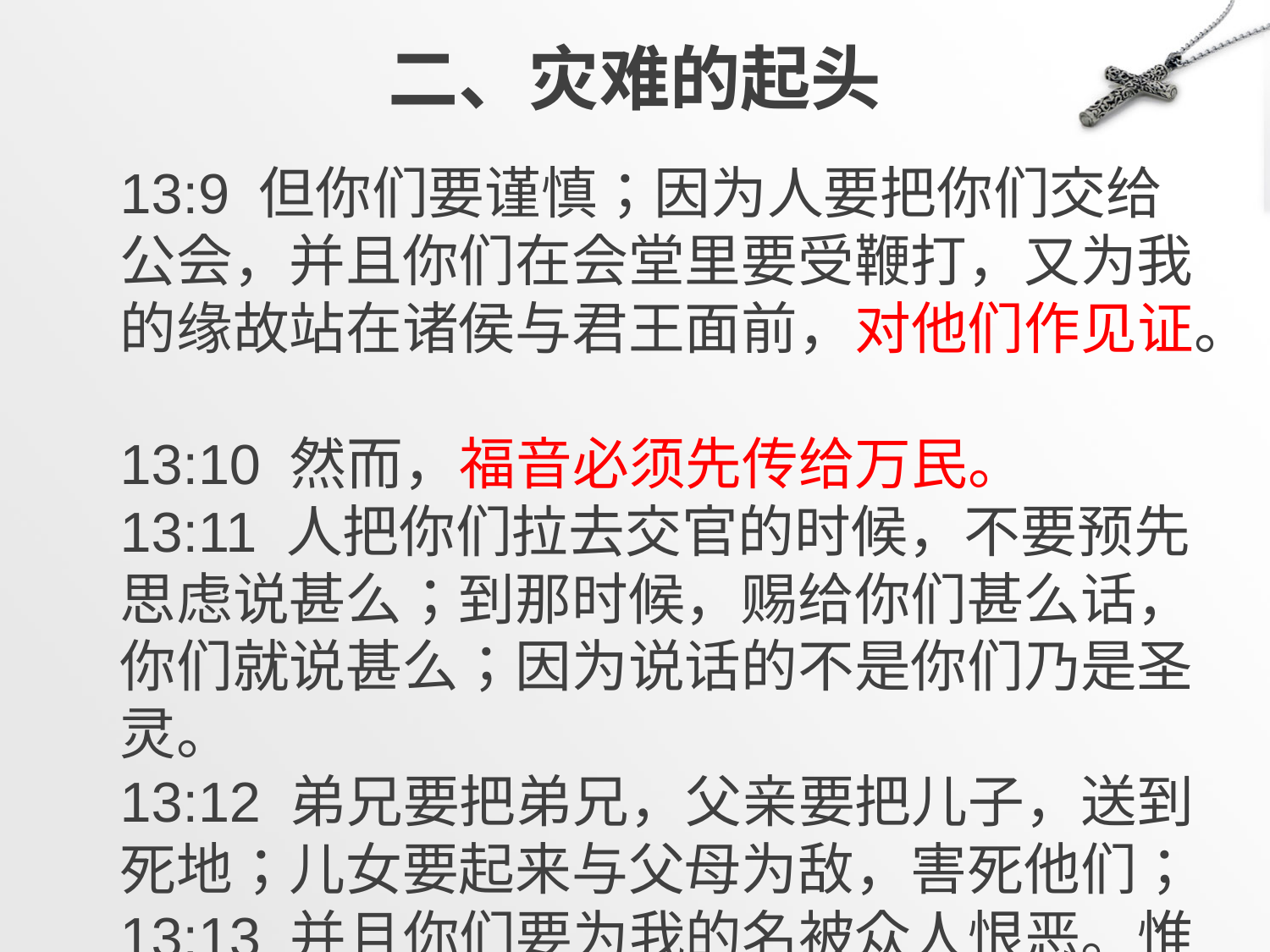

# 二、灾难的起头
13:9 但你们要谨慎；因为人要把你们交给公会，并且你们在会堂里要受鞭打，又为我的缘故站在诸侯与君王面前，对他们作见证。
13:10 然而，福音必须先传给万民。
13:11 人把你们拉去交官的时候，不要预先思虑说甚么；到那时候，赐给你们甚么话，你们就说甚么；因为说话的不是你们乃是圣灵。
13:12 弟兄要把弟兄，父亲要把儿子，送到死地；儿女要起来与父母为敌，害死他们；
13:13 并且你们要为我的名被众人恨恶。惟有忍耐到底的，必然得救。」